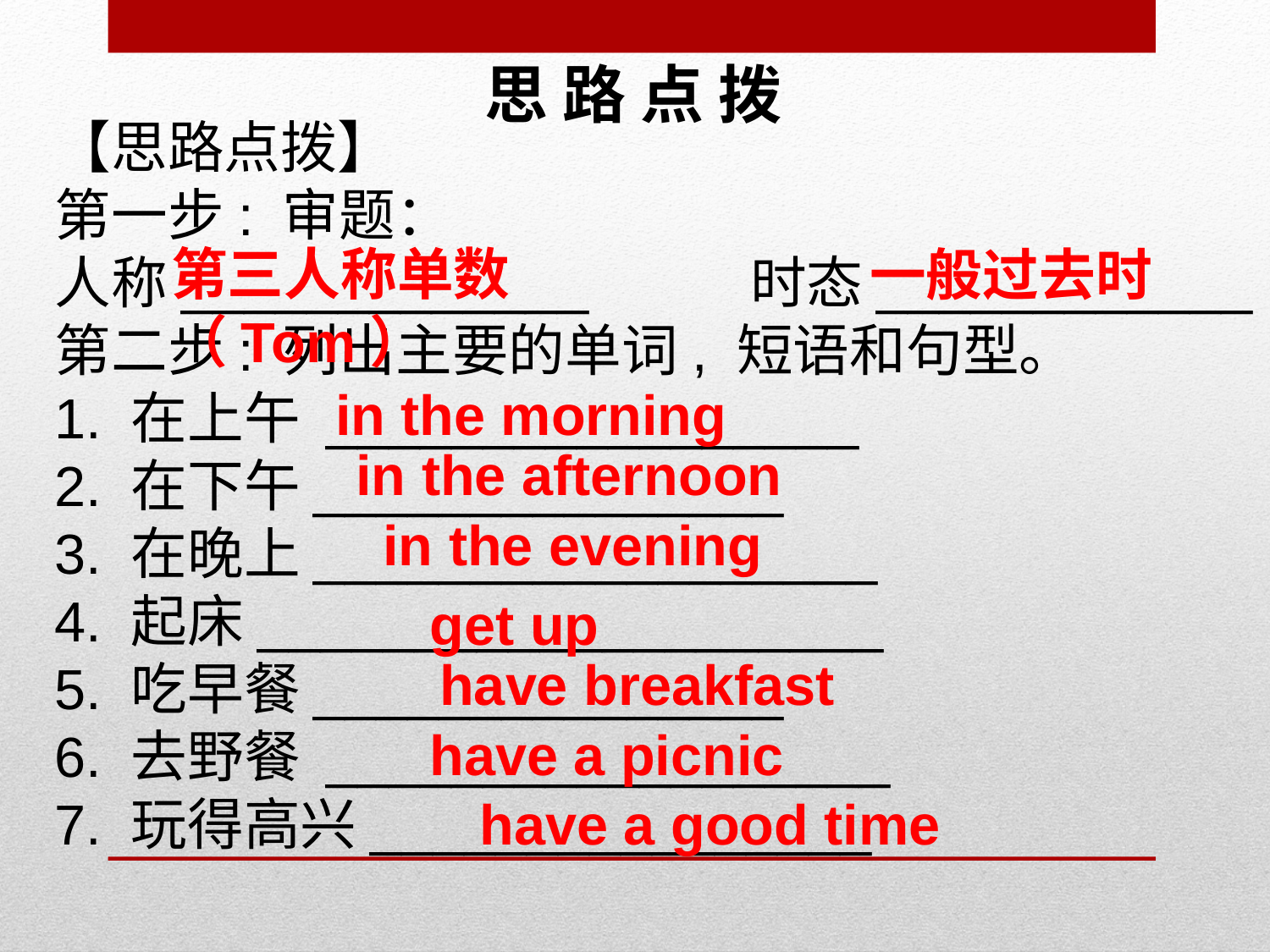

思 路 点 拨
【思路点拨】
第一步: 审题：
人称_____________ 	   时态____________
第二步: 列出主要的单词, 短语和句型。
1. 在上午 _________________
2. 在下午_______________
3. 在晚上__________________
4. 起床____________________
5. 吃早餐_______________
6. 去野餐 __________________
7. 玩得高兴________________
第三人称单数（Tom）
一般过去时
 in the morning
 in the afternoon
 in the evening
get up
have breakfast
have a picnic
have a good time